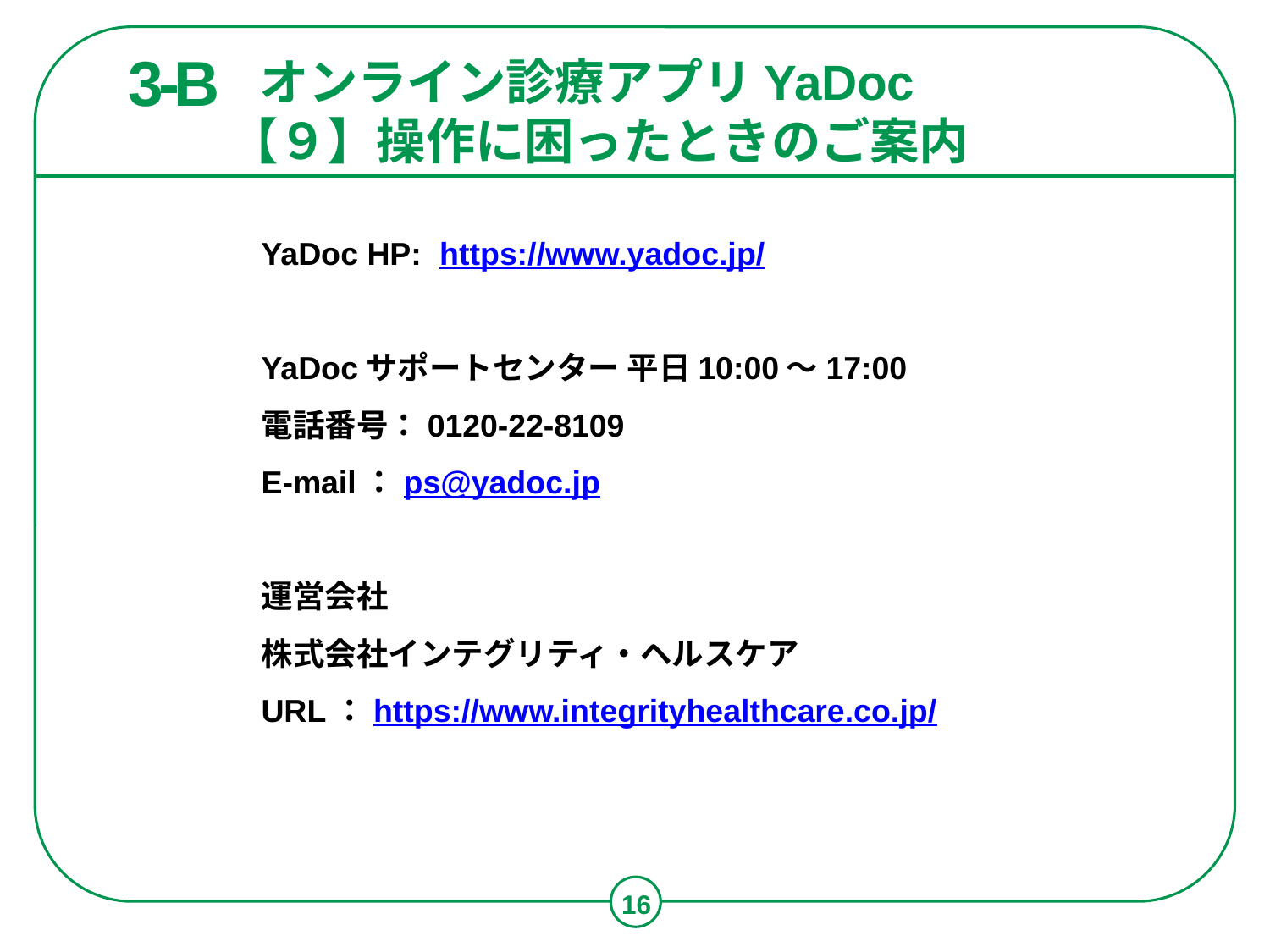

オンライン診療アプリYaDoc
【９】操作に困ったときのご案内
3-B
YaDoc HP:  https://www.yadoc.jp/

YaDocサポートセンター 平日10:00～17:00
電話番号：0120-22-8109
E-mail：ps@yadoc.jp

運営会社
株式会社インテグリティ・ヘルスケア
URL：https://www.integrityhealthcare.co.jp/